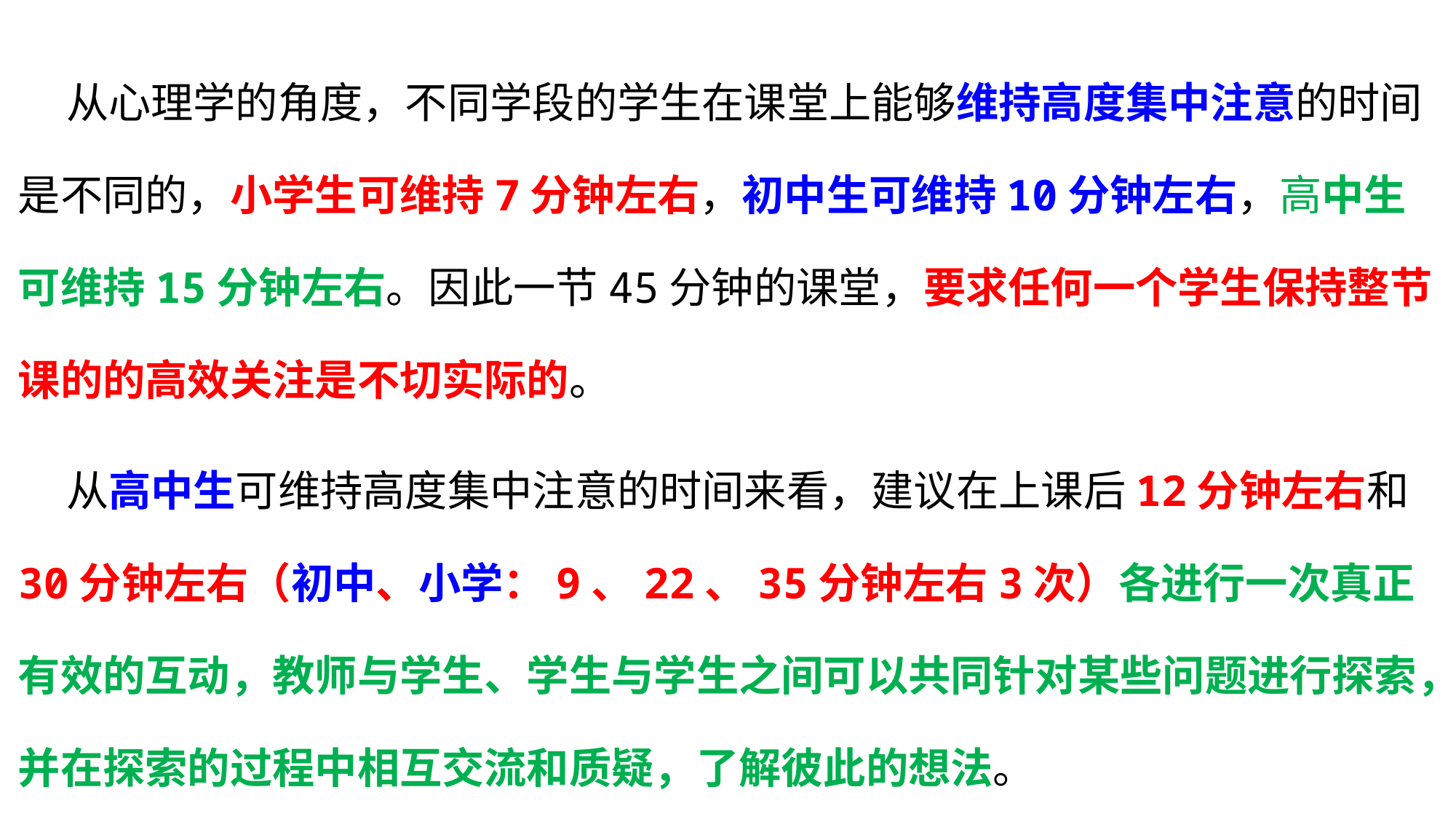

# 从心理学的角度，不同学段的学生在课堂上能够维持高度集中注意的时间是不同的，小学生可维持7分钟左右，初中生可维持10分钟左右，高中生可维持15分钟左右。因此一节45分钟的课堂，要求任何一个学生保持整节课的的高效关注是不切实际的。
    从高中生可维持高度集中注意的时间来看，建议在上课后12分钟左右和30分钟左右（初中、小学：9、22、35分钟左右3次）各进行一次真正有效的互动，教师与学生、学生与学生之间可以共同针对某些问题进行探索，并在探索的过程中相互交流和质疑，了解彼此的想法。